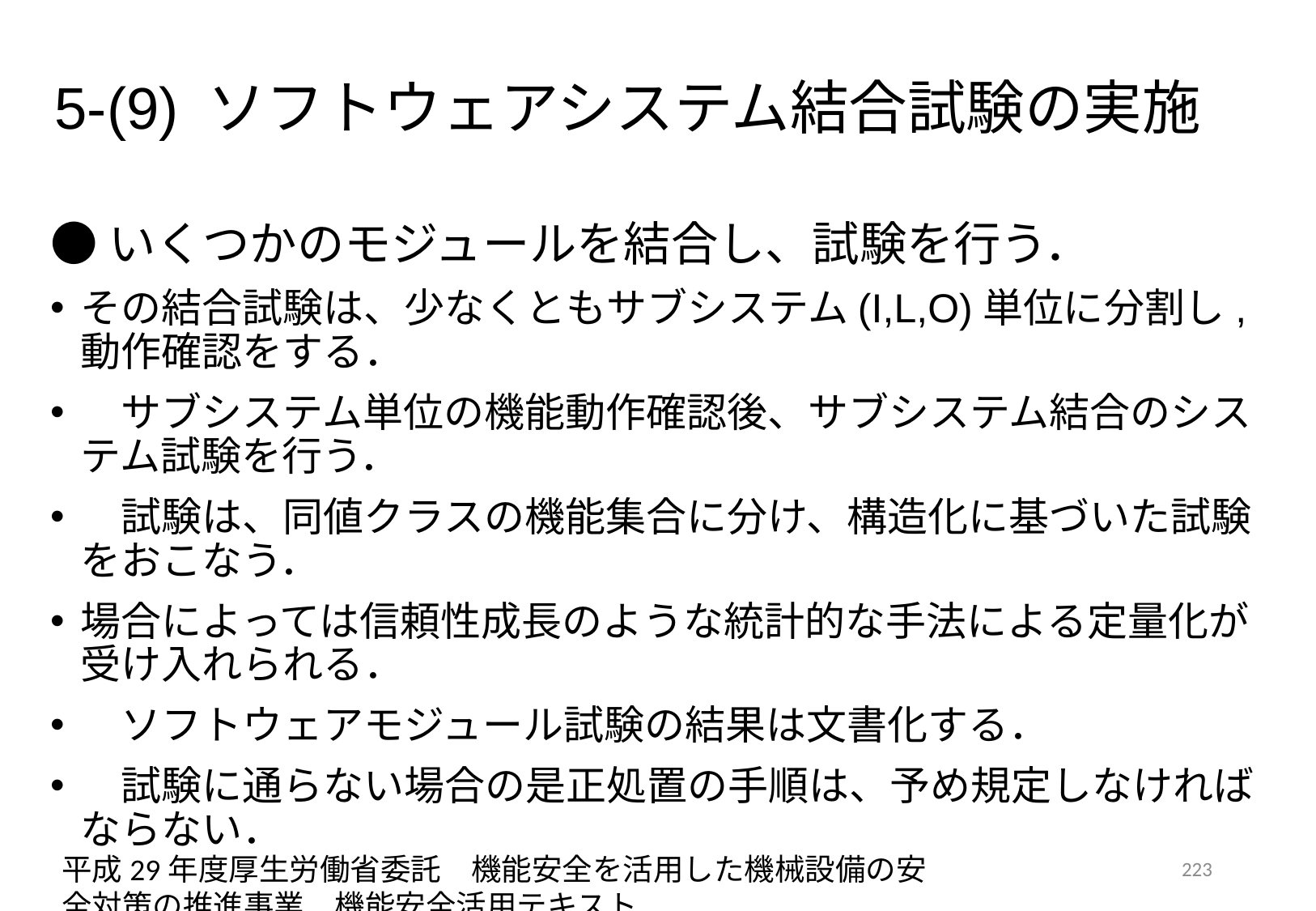

# 5-(9) ソフトウェアシステム結合試験の実施
●いくつかのモジュールを結合し、試験を行う．
その結合試験は、少なくともサブシステム(I,L,O)単位に分割し,動作確認をする．
　サブシステム単位の機能動作確認後、サブシステム結合のシステム試験を行う．
　試験は、同値クラスの機能集合に分け、構造化に基づいた試験をおこなう．
場合によっては信頼性成長のような統計的な手法による定量化が受け入れられる．
　ソフトウェアモジュール試験の結果は文書化する．
　試験に通らない場合の是正処置の手順は、予め規定しなければならない．
平成29年度厚生労働省委託　機能安全を活用した機械設備の安全対策の推進事業　機能安全活用テキスト
223